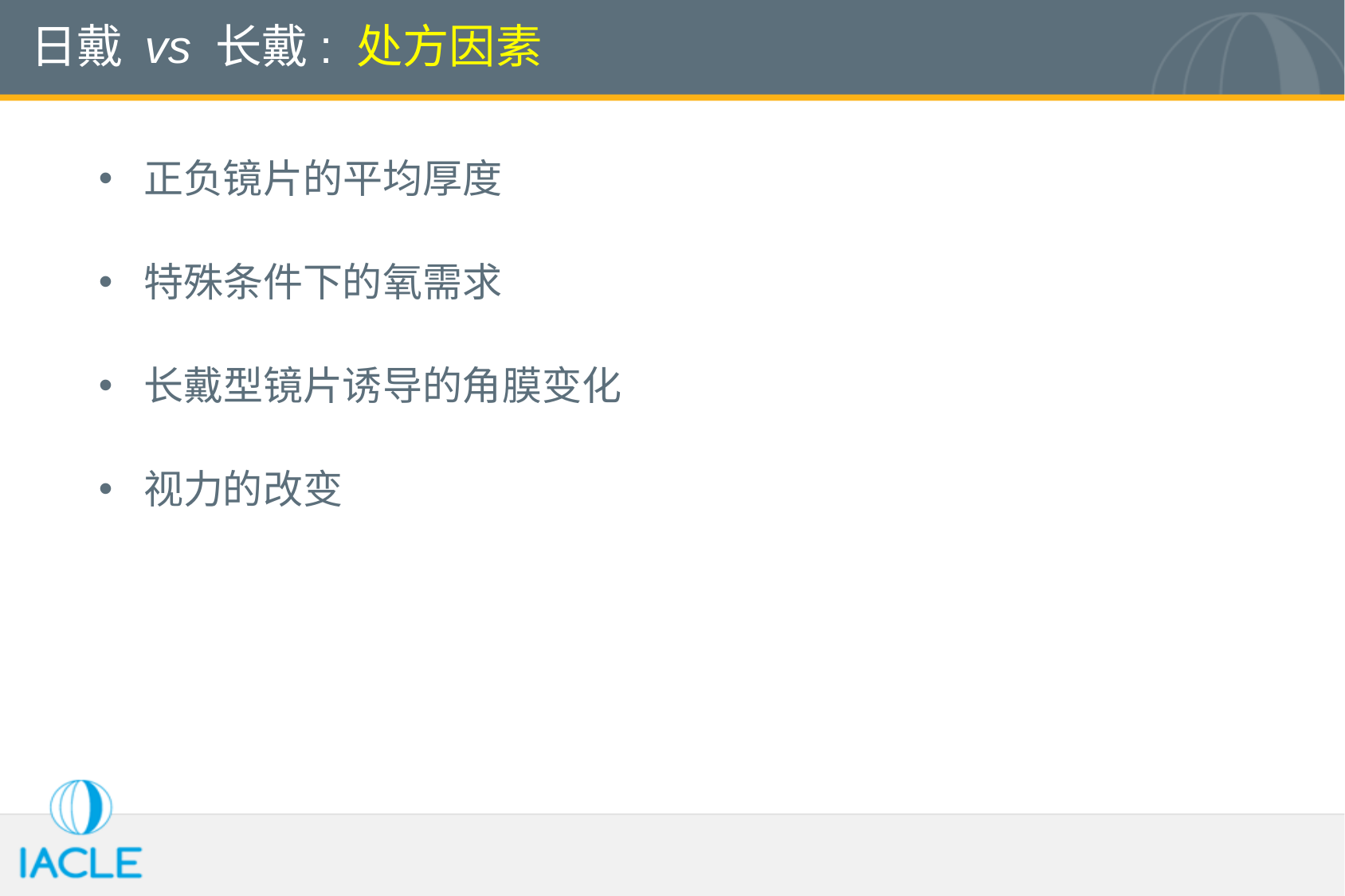

# 日戴 vs 长戴: 处方因素
正负镜片的平均厚度
特殊条件下的氧需求
长戴型镜片诱导的角膜变化
视力的改变